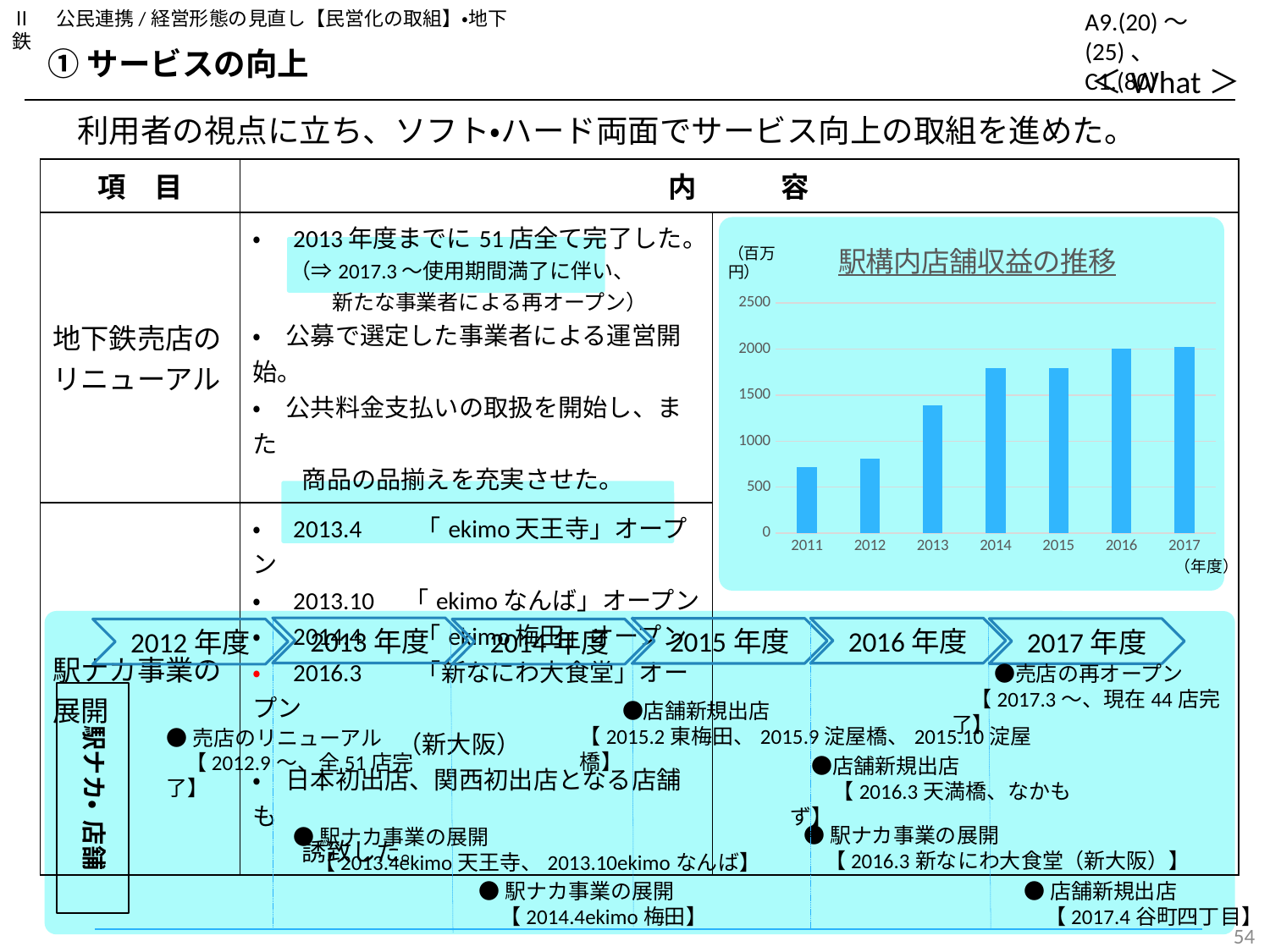

Ⅱ　公民連携/経営形態の見直し【民営化の取組】・地下鉄
A9.(20)～(25)、
C1.(80)
①サービスの向上
＜What＞
利用者の視点に立ち、ソフト・ハード両面でサービス向上の取組を進めた。
| 項　目 | 内　　　容 |  |
| --- | --- | --- |
| 地下鉄売店の リニューアル | ・　2013年度までに51店全て完了した。 （⇒2017.3～使用期間満了に伴い、 　　新たな事業者による再オープン） ・　公募で選定した事業者による運営開始。 ・　公共料金支払いの取扱を開始し、また 　　商品の品揃えを充実させた。 |  |
| 駅ナカ事業の展開 | ・　2013.4　　「ekimo天王寺」オープン ・　2013.10　「ekimoなんば」オープン ・　2014.4　　「ekimo梅田」オープン ・　2016.3　　「新なにわ大食堂」オープン （新大阪） ・　日本初出店、関西初出店となる店舗も 　　誘致した。 |  |

### Chart: 駅構内店舗収益の推移

| Category | 駅構内（店舗）の収益推移 |
|---|---|
| 2011 | 719.0 |
| 2012 | 806.0 |
| 2013 | 1391.0 |
| 2014 | 1790.0 |
| 2015 | 1798.0 |
| 2016 | 2004.0 |
| 2017 | 2020.0 |
（百万円）

（年度）

2013年度
2016年度
2015年度
2017年度
2012年度
2014年度
　　●売店の再オープン
   【2017.3～、現在44店完了】
駅ナカ・  店舗
　　●店舗新規出店
【2015.2東梅田、2015.9淀屋橋、2015.10淀屋橋】
●売店のリニューアル
   【2012.9～、全51店完了】
　●店舗新規出店
　　【2016.3天満橋、なかもず】
●駅ナカ事業の展開
　【2016.3新なにわ大食堂（新大阪）】
●駅ナカ事業の展開
　【2013.4ekimo天王寺、2013.10ekimoなんば】
●店舗新規出店
　【2017.4谷町四丁目】
●駅ナカ事業の展開
　【2014.4ekimo梅田】
54